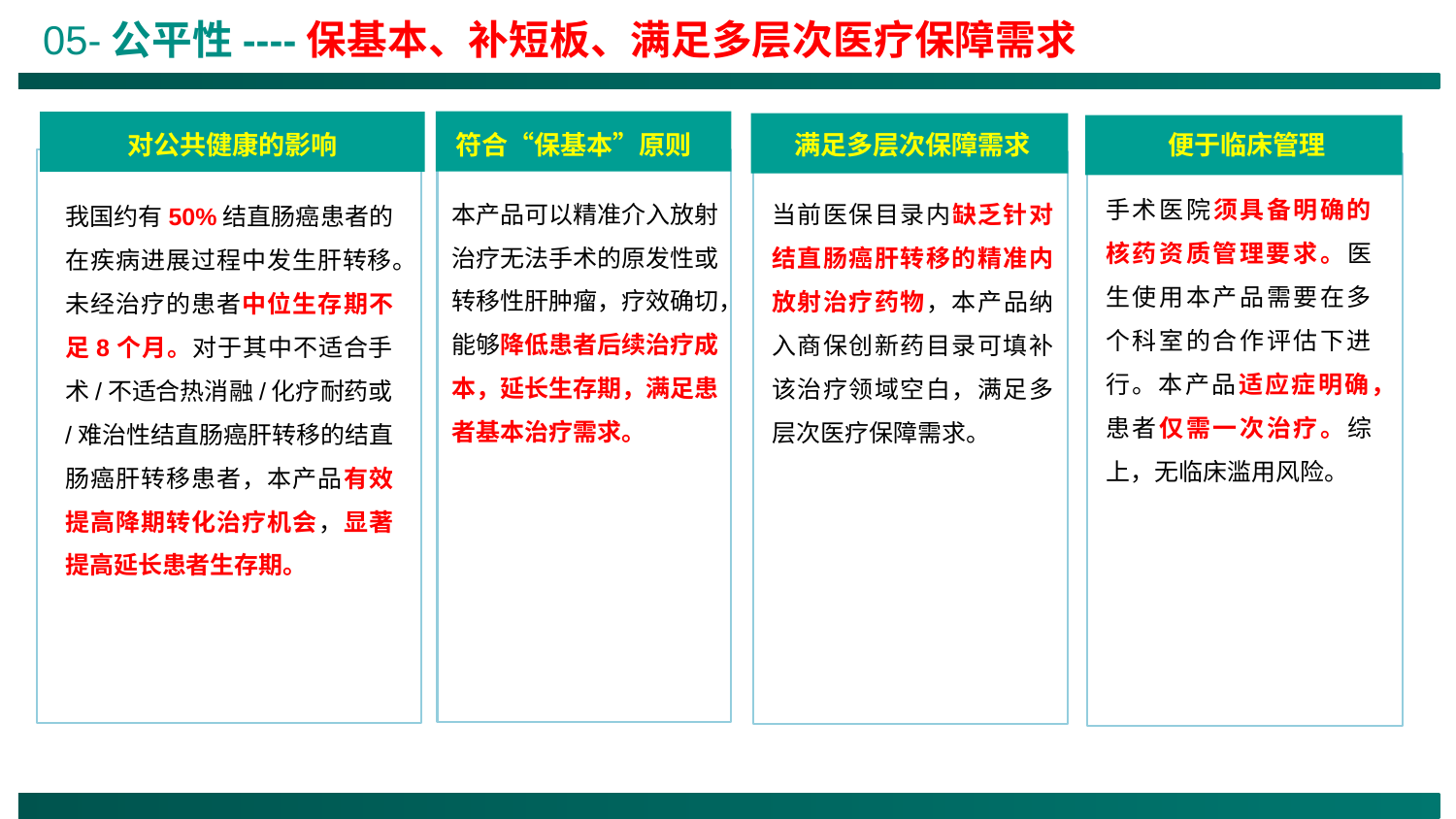

05-公平性----保基本、补短板、满足多层次医疗保障需求

对公共健康的影响
符合“保基本”原则
满足多层次保障需求
 便于临床管理

手术医院须具备明确的核药资质管理要求。医生使用本产品需要在多个科室的合作评估下进行。本产品适应症明确，患者仅需一次治疗。综上，无临床滥用风险。

本产品可以精准介入放射治疗无法手术的原发性或转移性肝肿瘤，疗效确切，能够降低患者后续治疗成本，延长生存期，满足患者基本治疗需求。
当前医保目录内缺乏针对结直肠癌肝转移的精准内放射治疗药物，本产品纳入商保创新药目录可填补该治疗领域空白，满足多层次医疗保障需求。
我国约有50%结直肠癌患者的在疾病进展过程中发生肝转移。未经治疗的患者中位生存期不足8个月。对于其中不适合手术/不适合热消融/化疗耐药或/难治性结直肠癌肝转移的结直肠癌肝转移患者，本产品有效提高降期转化治疗机会，显著提高延长患者生存期。